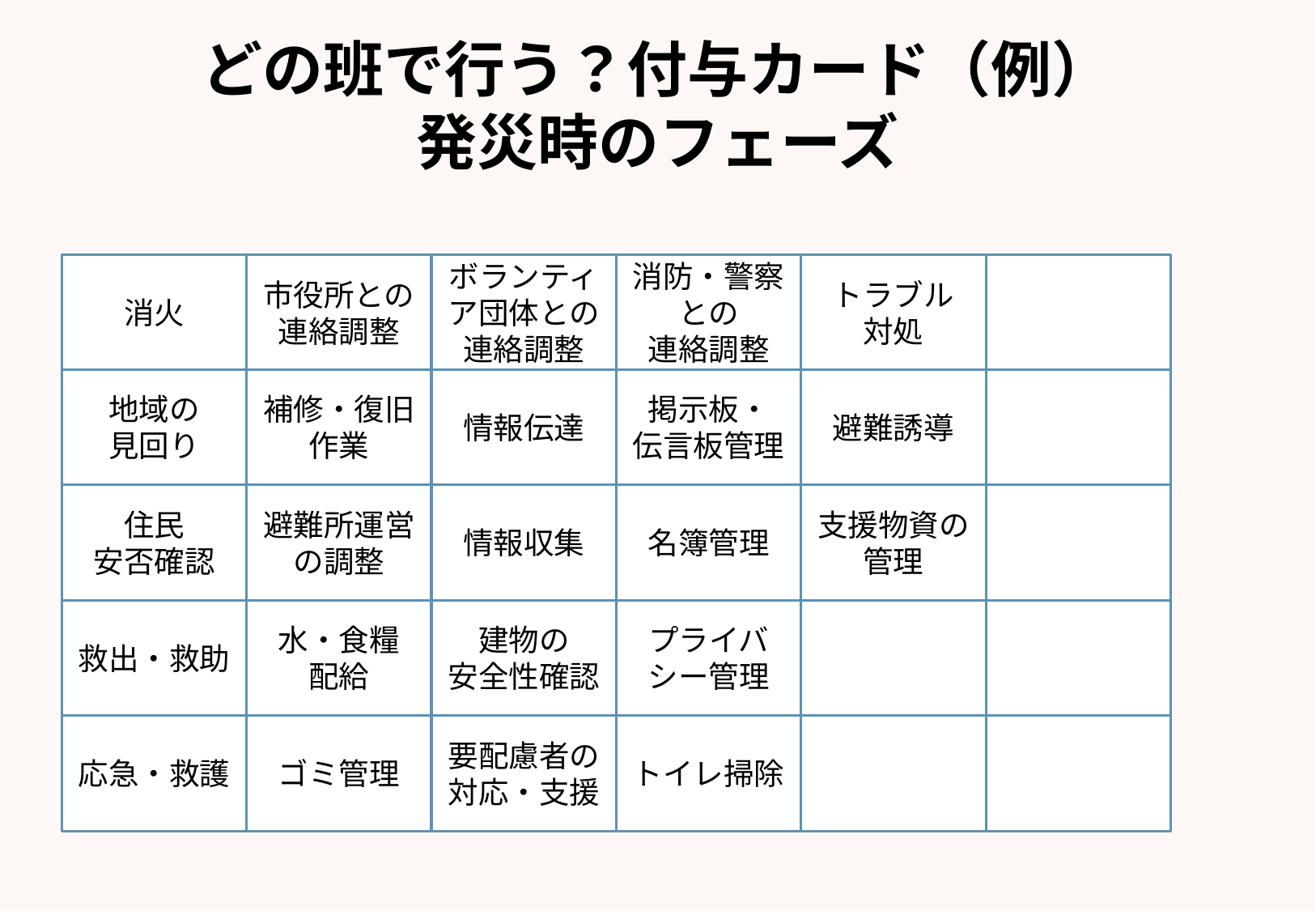

# どの班で行う？付与カード（例）
発災時のフェーズ
消火
市役所との連絡調整
ボランティア団体との連絡調整
消防・警察との
連絡調整
トラブル
対処

地域の
見回り
補修・復旧
作業
情報伝達
掲示板・
伝言板管理
避難誘導

住民
安否確認
避難所運営の調整
情報収集
名簿管理
支援物資の管理

救出・救助
水・食糧
配給
建物の
安全性確認
プライバシー管理

応急・救護
ゴミ管理
要配慮者の
対応・支援
トイレ掃除